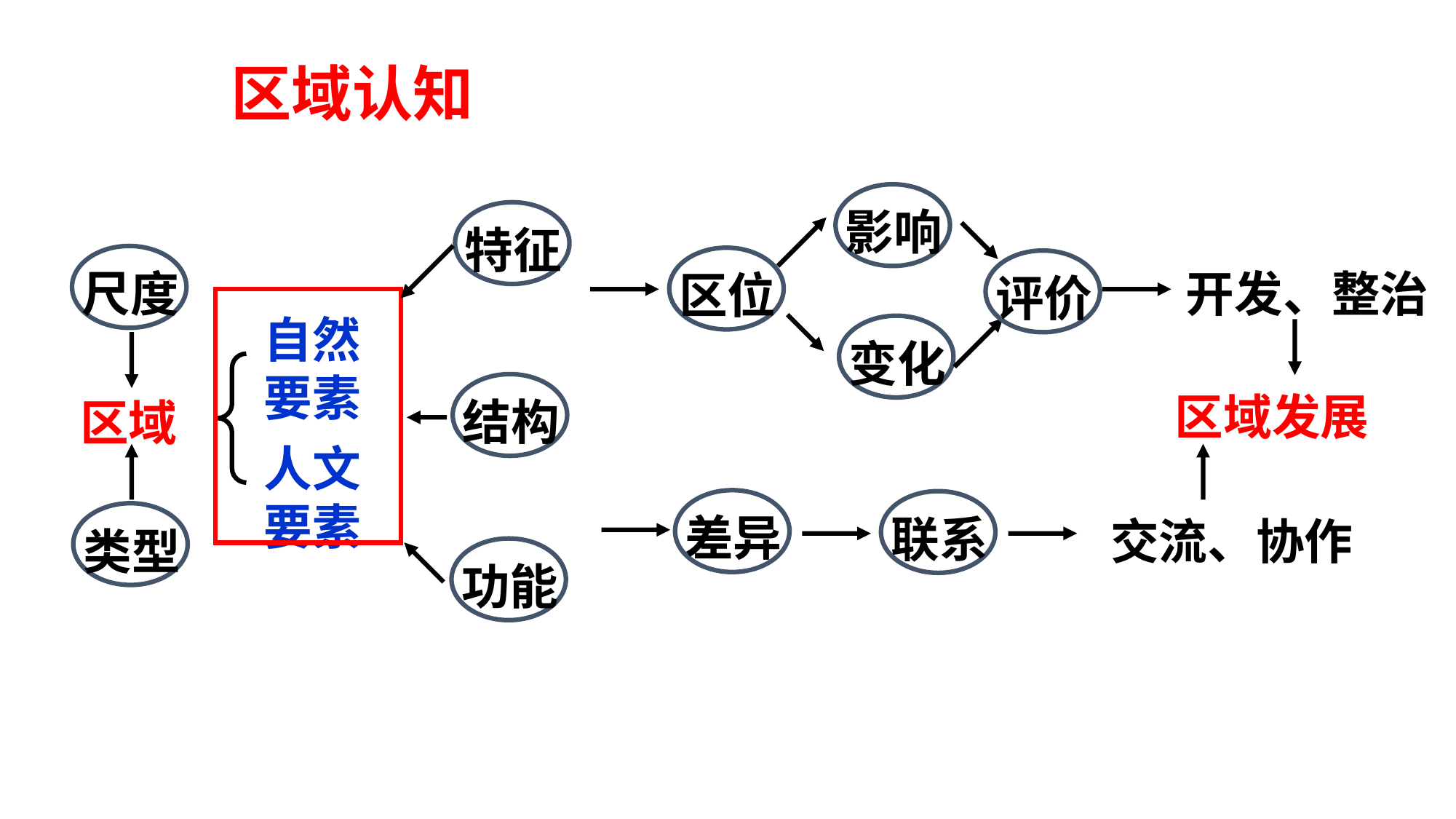

区域认知

影响

特征

尺度

区位

评价
开发、整治

自然要素

变化

结构
区域发展
区域

人文要素

差异

联系

类型
交流、协作

功能